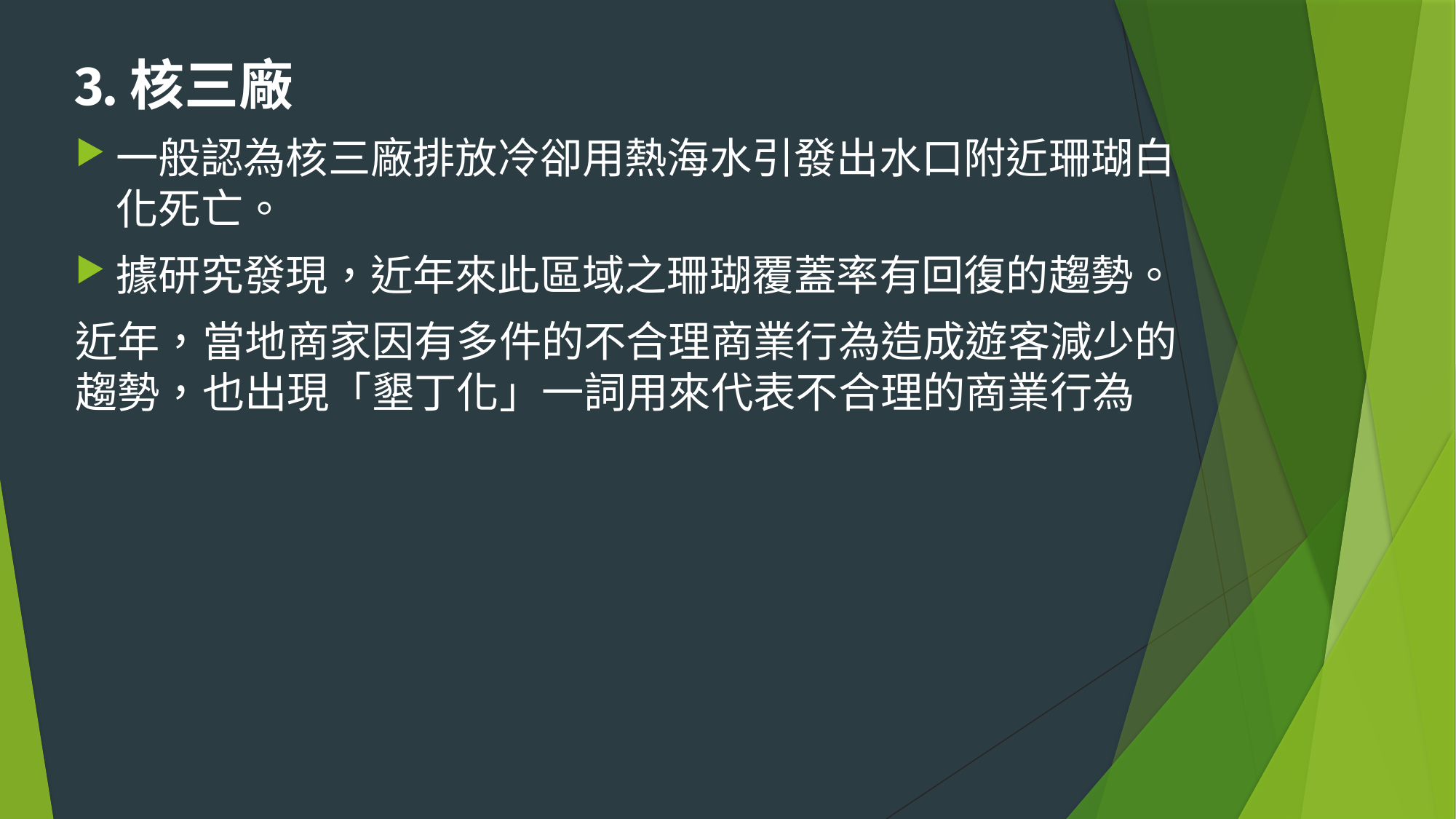

3.核三廠
一般認為核三廠排放冷卻用熱海水引發出水口附近珊瑚白化死亡。
據研究發現，近年來此區域之珊瑚覆蓋率有回復的趨勢。
近年，當地商家因有多件的不合理商業行為造成遊客減少的趨勢，也出現「墾丁化」一詞用來代表不合理的商業行為